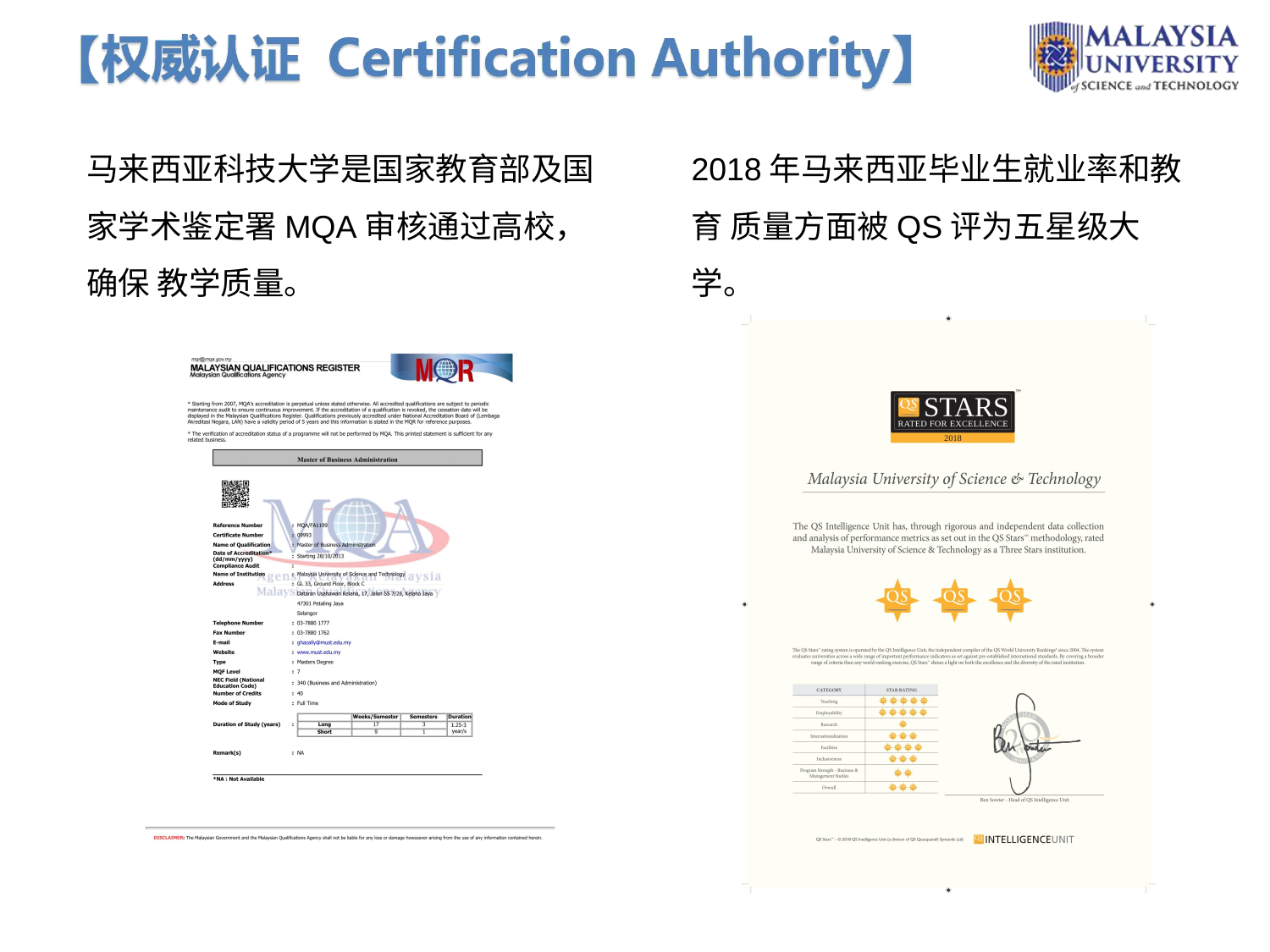

# 2018年马来西亚毕业生就业率和教育 质量方面被QS评为五星级大学。
马来西亚科技大学是国家教育部及国 家学术鉴定署MQA审核通过高校，确保 教学质量。